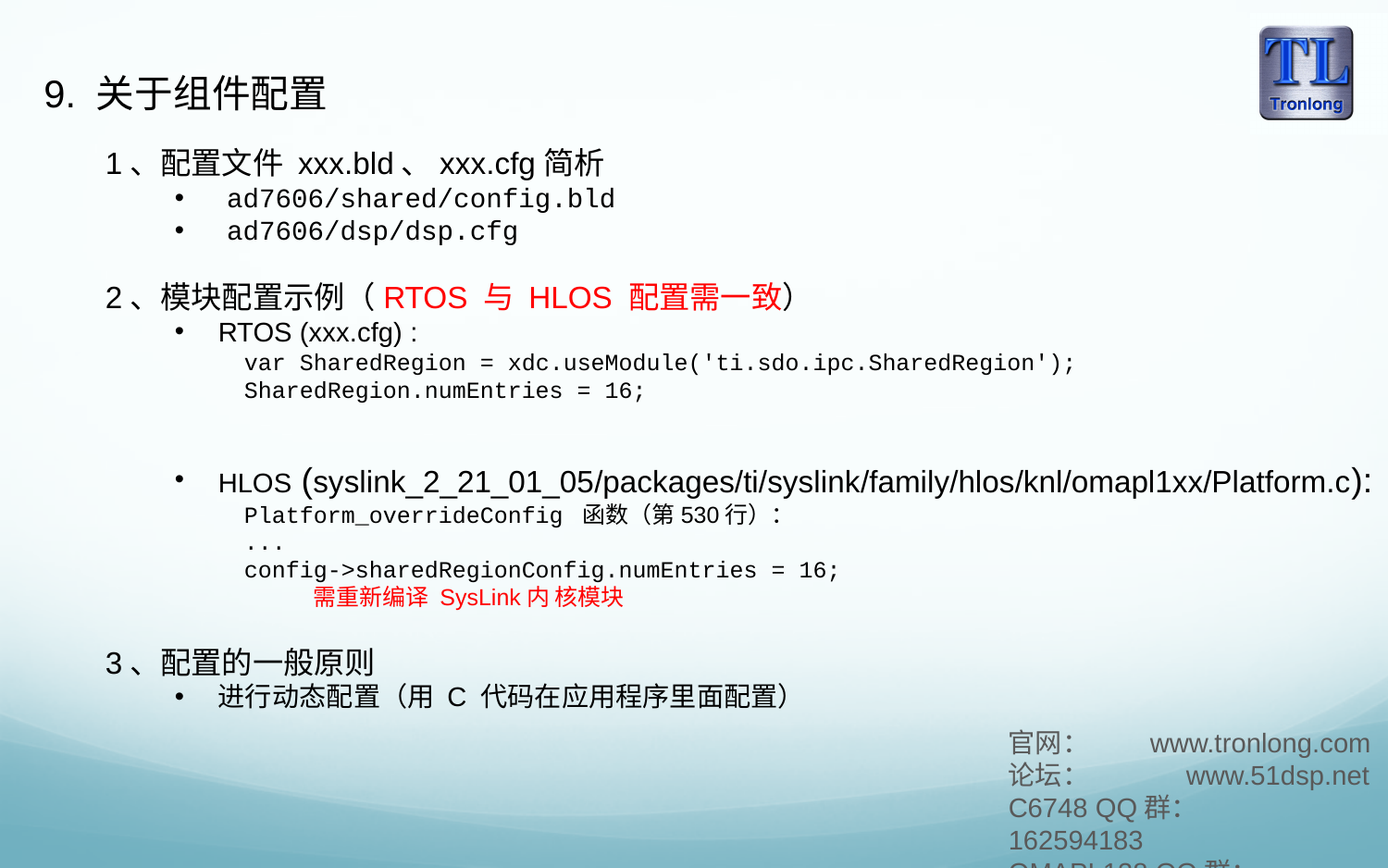

9. 关于组件配置
1、配置文件 xxx.bld、xxx.cfg简析
ad7606/shared/config.bld
ad7606/dsp/dsp.cfg

2、模块配置示例（RTOS 与 HLOS 配置需一致）
RTOS (xxx.cfg) :
var SharedRegion = xdc.useModule('ti.sdo.ipc.SharedRegion');
SharedRegion.numEntries = 16;

HLOS (syslink_2_21_01_05/packages/ti/syslink/family/hlos/knl/omapl1xx/Platform.c):
Platform_overrideConfig 函数（第530行）：
...
config->sharedRegionConfig.numEntries = 16;
	需重新编译 SysLink内 核模块

3、配置的一般原则
进行动态配置（用 C 代码在应用程序里面配置）